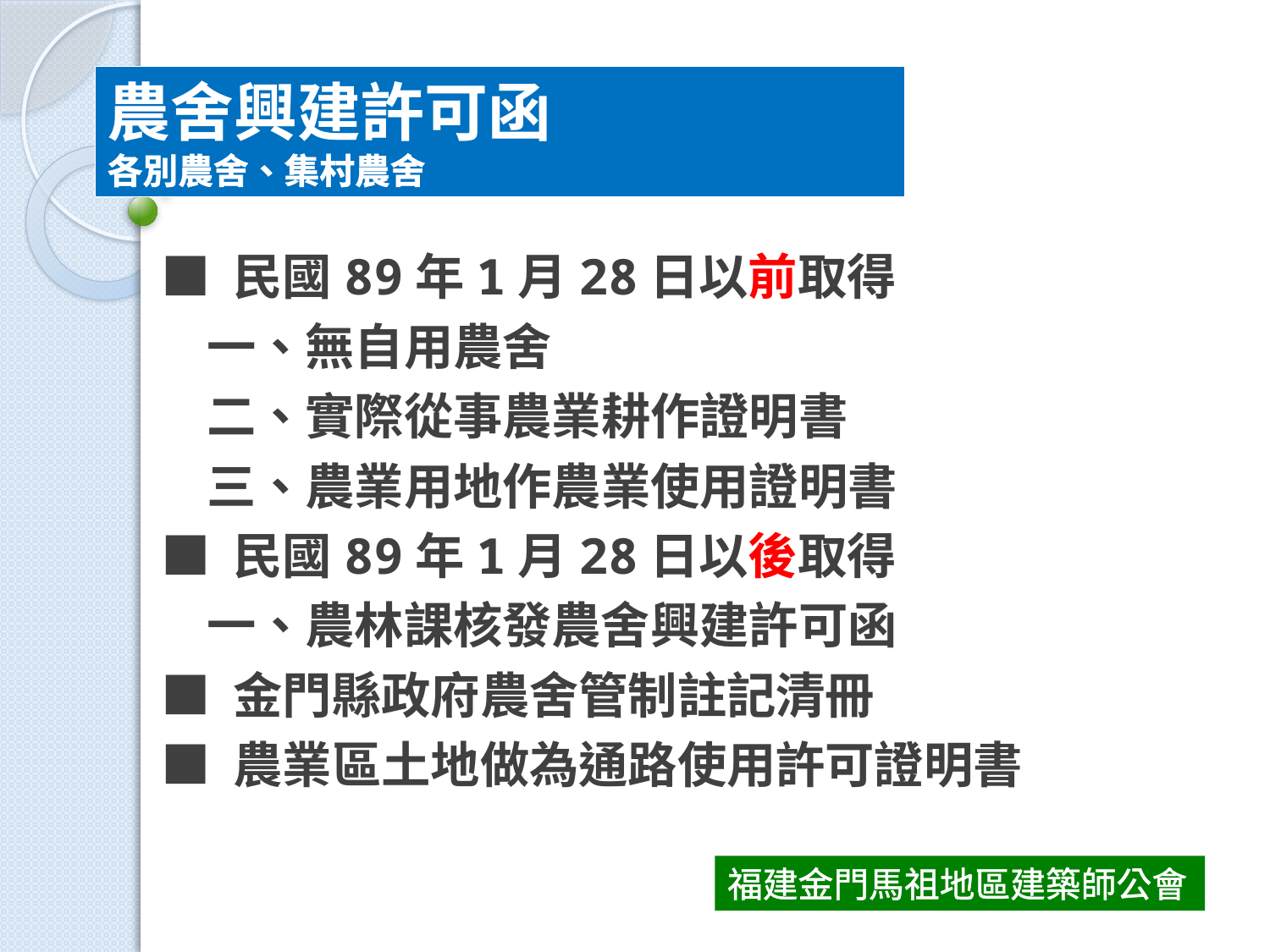

農舍興建許可函
各別農舍、集村農舍
■ 民國89年1月28日以前取得
   一、無自用農舍
   二、實際從事農業耕作證明書
   三、農業用地作農業使用證明書
■ 民國89年1月28日以後取得
   一、農林課核發農舍興建許可函
■ 金門縣政府農舍管制註記清冊
■ 農業區土地做為通路使用許可證明書

福建金門馬祖地區建築師公會